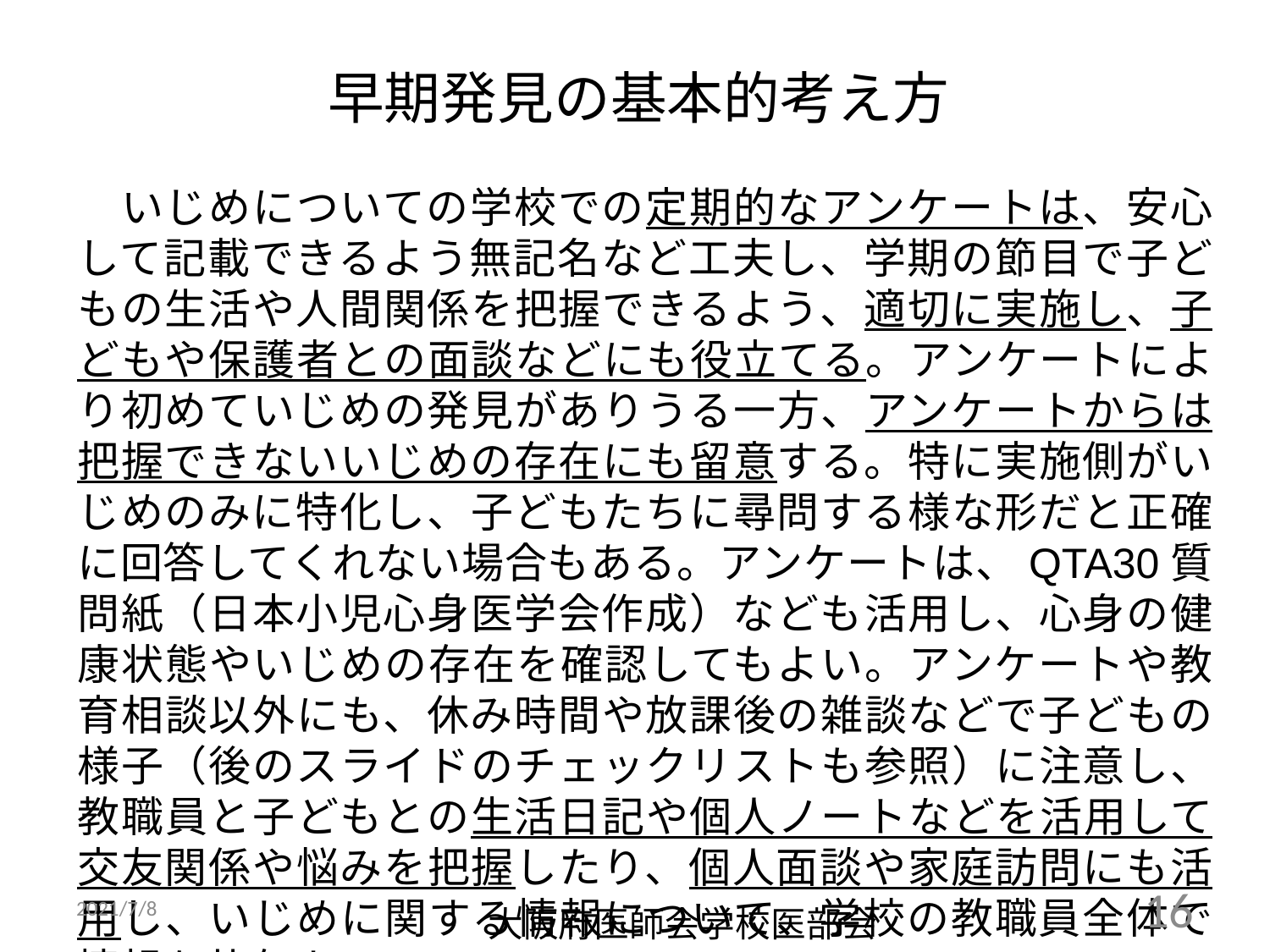

早期発見の基本的考え方

　いじめについての学校での定期的なアンケートは、安心して記載できるよう無記名など工夫し、学期の節目で子どもの生活や人間関係を把握できるよう、適切に実施し、子どもや保護者との面談などにも役立てる。アンケートにより初めていじめの発見がありうる一方、アンケートからは把握できないいじめの存在にも留意する。特に実施側がいじめのみに特化し、子どもたちに尋問する様な形だと正確に回答してくれない場合もある。アンケートは、QTA30質問紙（日本小児心身医学会作成）なども活用し、心身の健康状態やいじめの存在を確認してもよい。アンケートや教育相談以外にも、休み時間や放課後の雑談などで子どもの様子（後のスライドのチェックリストも参照）に注意し、教職員と子どもとの生活日記や個人ノートなどを活用して交友関係や悩みを把握したり、個人面談や家庭訪問にも活用し、いじめに関する情報について、学校の教職員全体で情報を共有する。
2021/7/8
16
大阪府医師会学校医部会